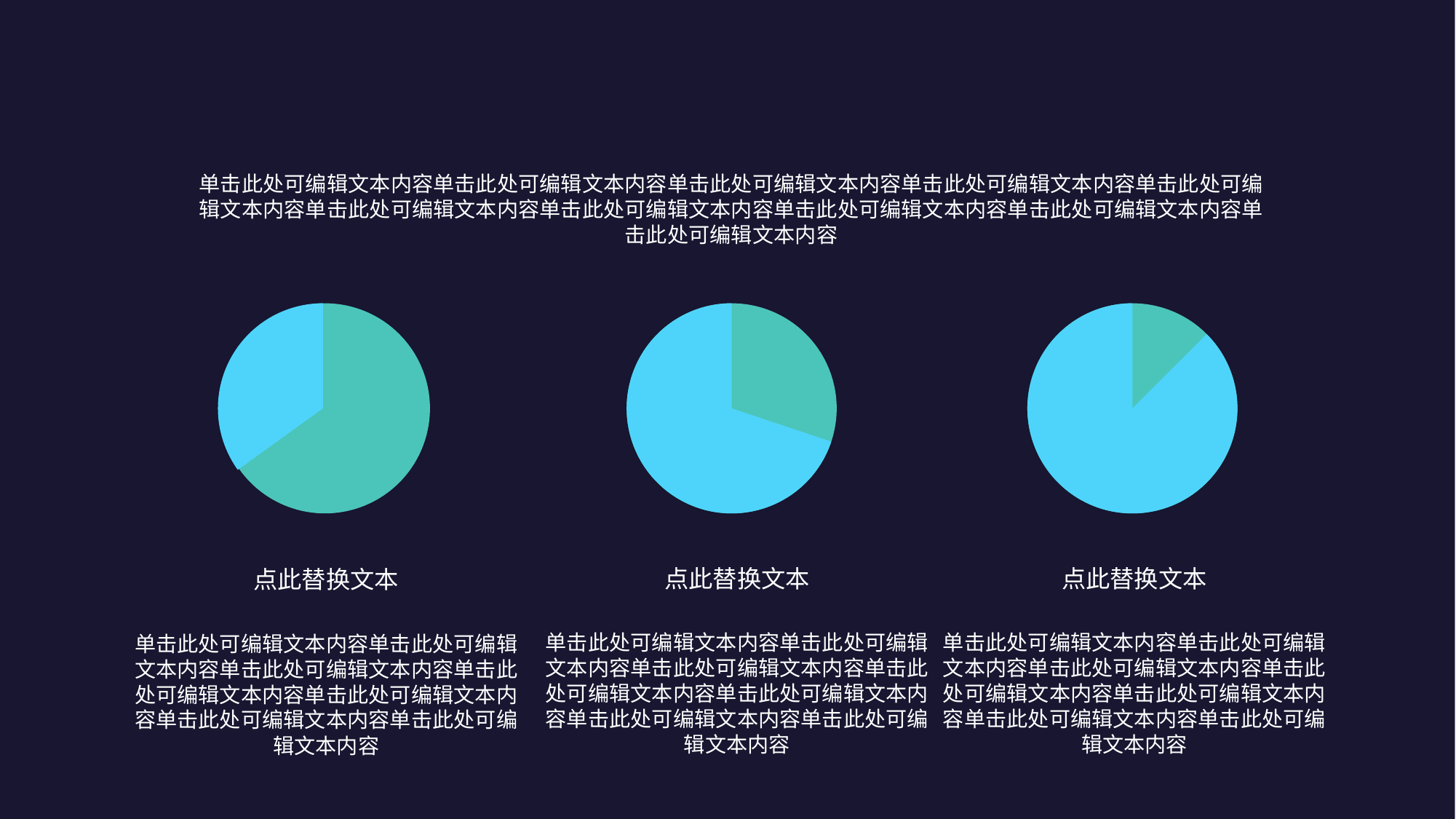

单击此处可编辑文本内容单击此处可编辑文本内容单击此处可编辑文本内容单击此处可编辑文本内容单击此处可编辑文本内容单击此处可编辑文本内容单击此处可编辑文本内容单击此处可编辑文本内容单击此处可编辑文本内容单击此处可编辑文本内容

点此替换文本

单击此处可编辑文本内容单击此处可编辑文本内容单击此处可编辑文本内容单击此处可编辑文本内容单击此处可编辑文本内容单击此处可编辑文本内容单击此处可编辑文本内容
点此替换文本

单击此处可编辑文本内容单击此处可编辑文本内容单击此处可编辑文本内容单击此处可编辑文本内容单击此处可编辑文本内容单击此处可编辑文本内容单击此处可编辑文本内容
点此替换文本

单击此处可编辑文本内容单击此处可编辑文本内容单击此处可编辑文本内容单击此处可编辑文本内容单击此处可编辑文本内容单击此处可编辑文本内容单击此处可编辑文本内容